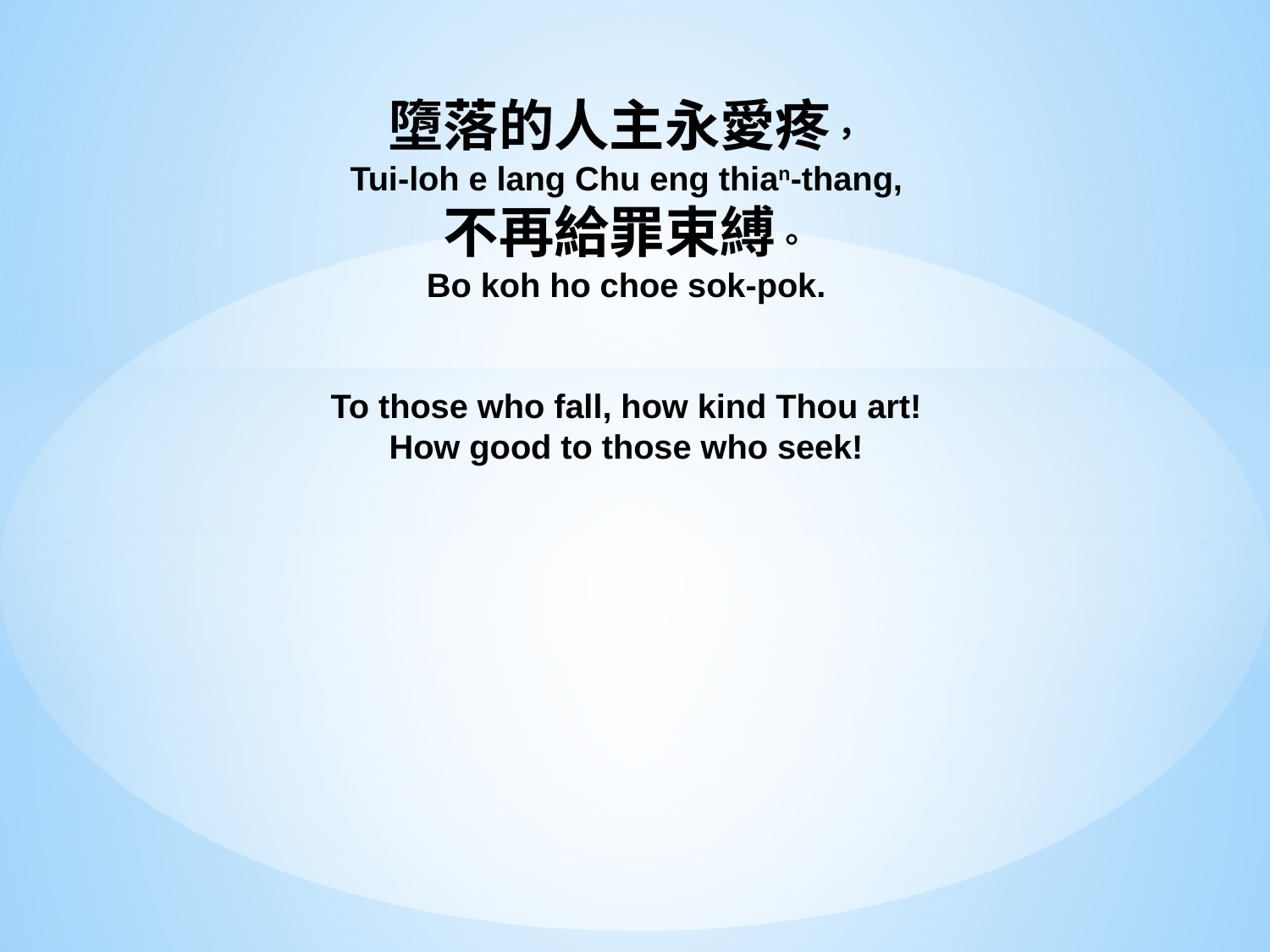

# 墮落的人主永愛疼， Tui-loh e lang Chu eng thian-thang, 不再給罪束縛。 Bo koh ho choe sok-pok. To those who fall, how kind Thou art! How good to those who seek!